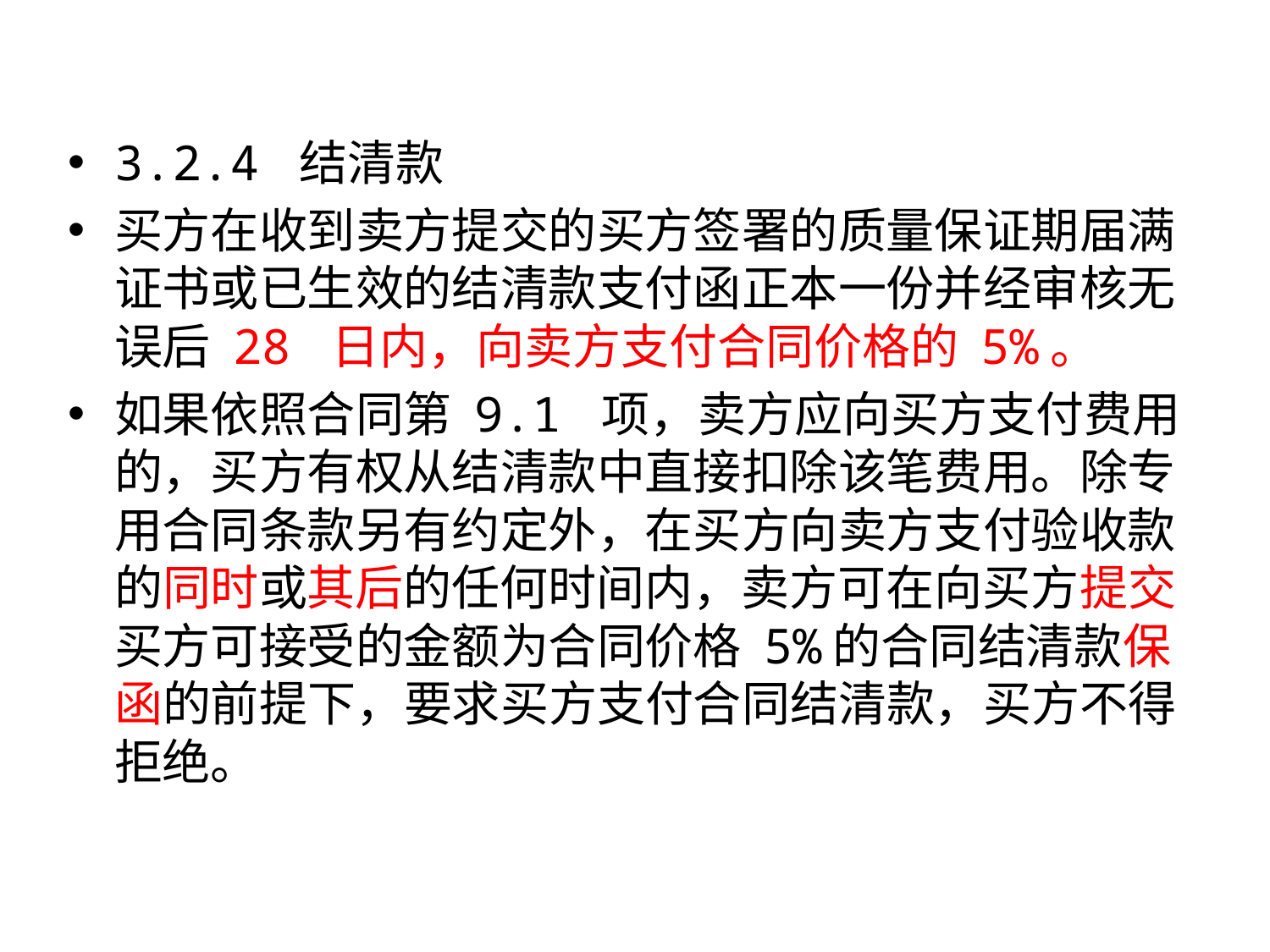

3.2.4 结清款
买方在收到卖方提交的买方签署的质量保证期届满证书或已生效的结清款支付函正本一份并经审核无误后 28 日内，向卖方支付合同价格的 5%。
如果依照合同第 9.1 项，卖方应向买方支付费用的，买方有权从结清款中直接扣除该笔费用。除专用合同条款另有约定外，在买方向卖方支付验收款的同时或其后的任何时间内，卖方可在向买方提交买方可接受的金额为合同价格 5%的合同结清款保函的前提下，要求买方支付合同结清款，买方不得拒绝。